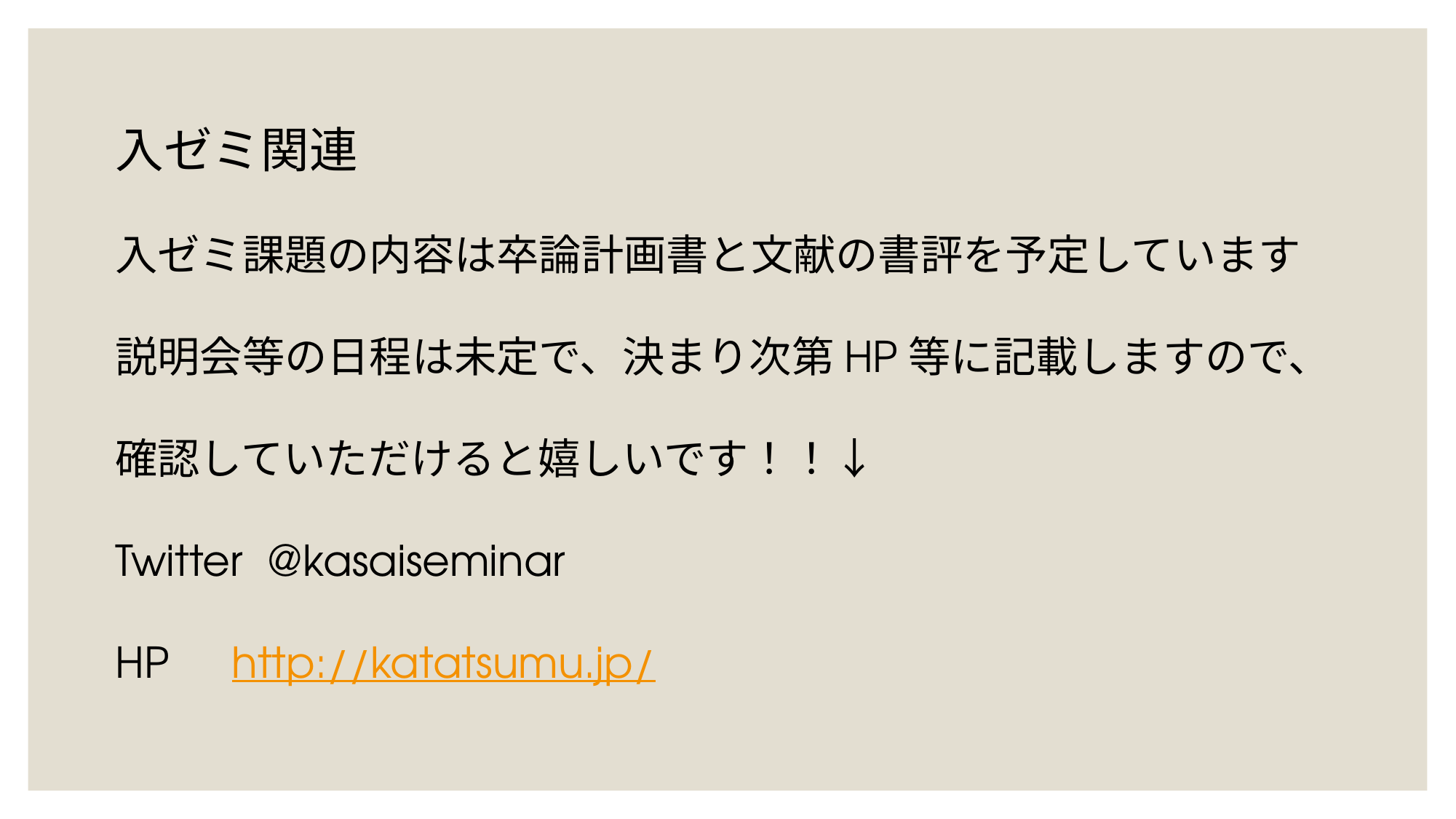

入ゼミ関連

入ゼミ課題の内容は卒論計画書と文献の書評を予定しています

説明会等の日程は未定で、決まり次第HP等に記載しますので、

確認していただけると嬉しいです！！↓

Twitter  @kasaiseminar

HP　http://katatsumu.jp/